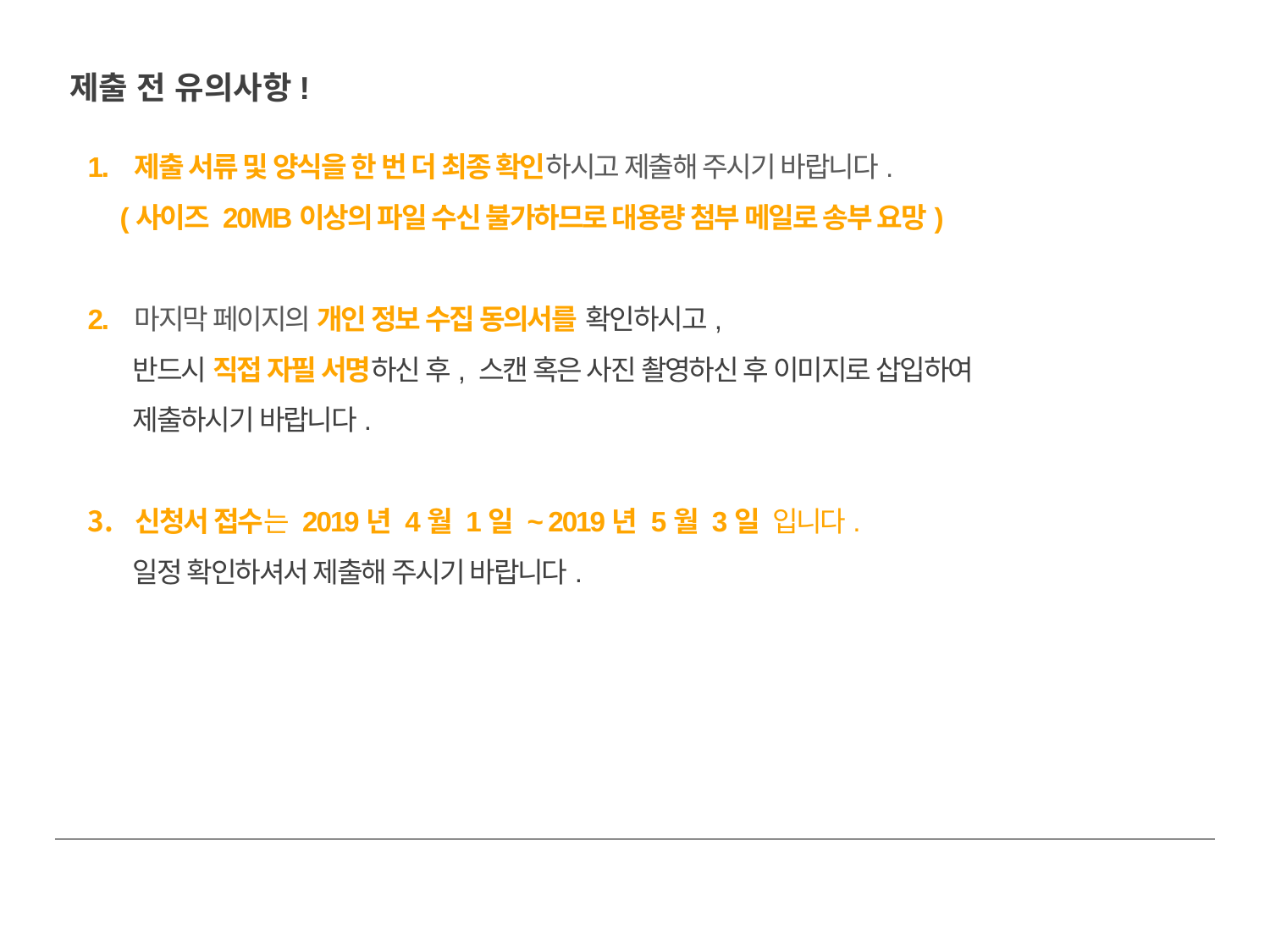

제출 전 유의사항!
1.   제출 서류 및 양식을 한 번 더 최종 확인하시고 제출해 주시기 바랍니다.
     (사이즈 20MB이상의 파일 수신 불가하므로 대용량 첨부 메일로 송부 요망)

2.   마지막 페이지의 개인 정보 수집 동의서를 확인하시고,
      반드시 직접 자필 서명하신 후, 스캔 혹은 사진 촬영하신 후 이미지로 삽입하여
      제출하시기 바랍니다.

신청서 접수는 2019년 4월 1일 ~ 2019년 5월 3일  입니다.
      일정 확인하셔서 제출해 주시기 바랍니다.